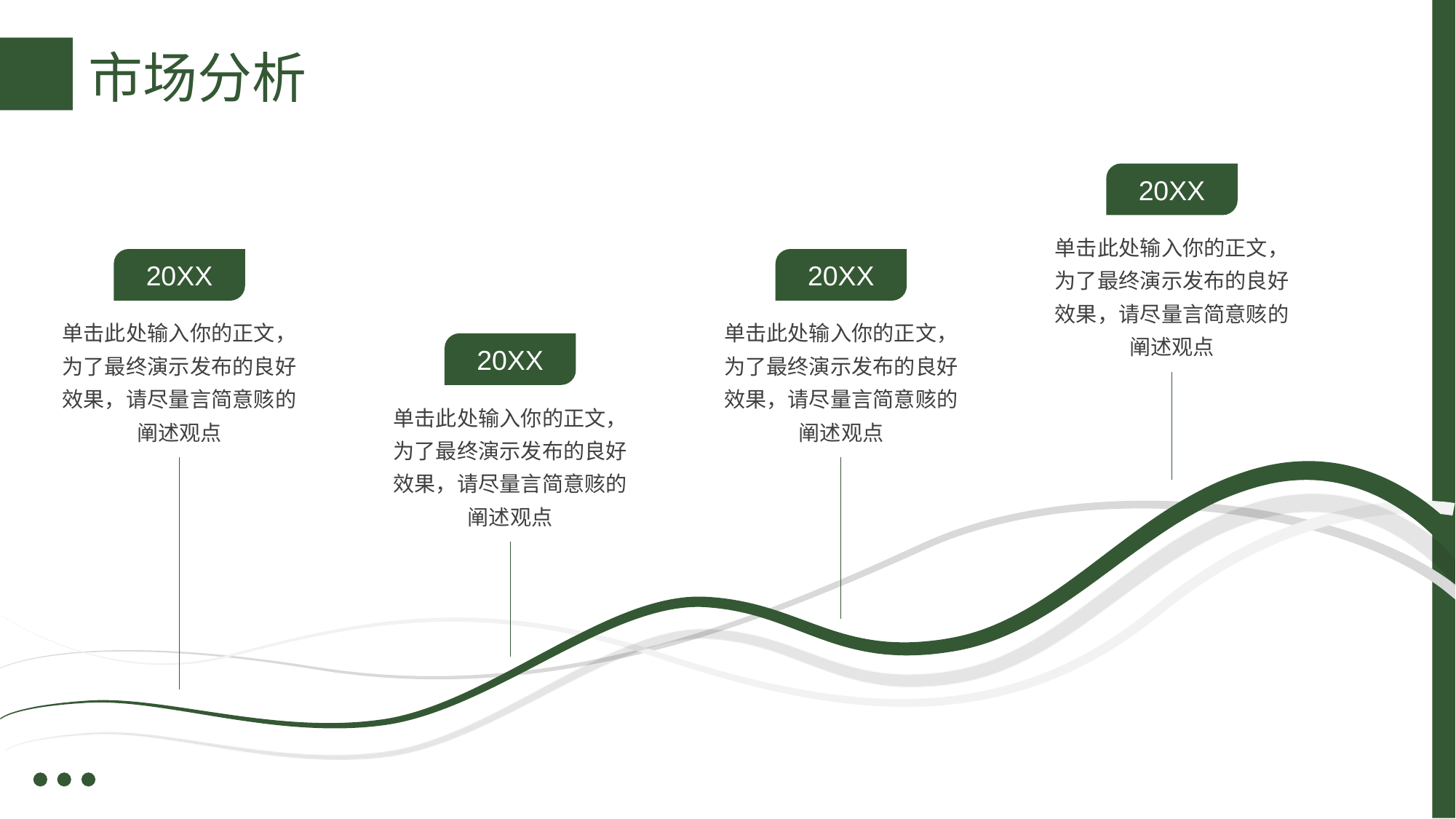

# 市场分析
20XX
单击此处输入你的正文，为了最终演示发布的良好效果，请尽量言简意赅的阐述观点
20XX
20XX
单击此处输入你的正文，为了最终演示发布的良好效果，请尽量言简意赅的阐述观点
单击此处输入你的正文，为了最终演示发布的良好效果，请尽量言简意赅的阐述观点
20XX
单击此处输入你的正文，为了最终演示发布的良好效果，请尽量言简意赅的阐述观点